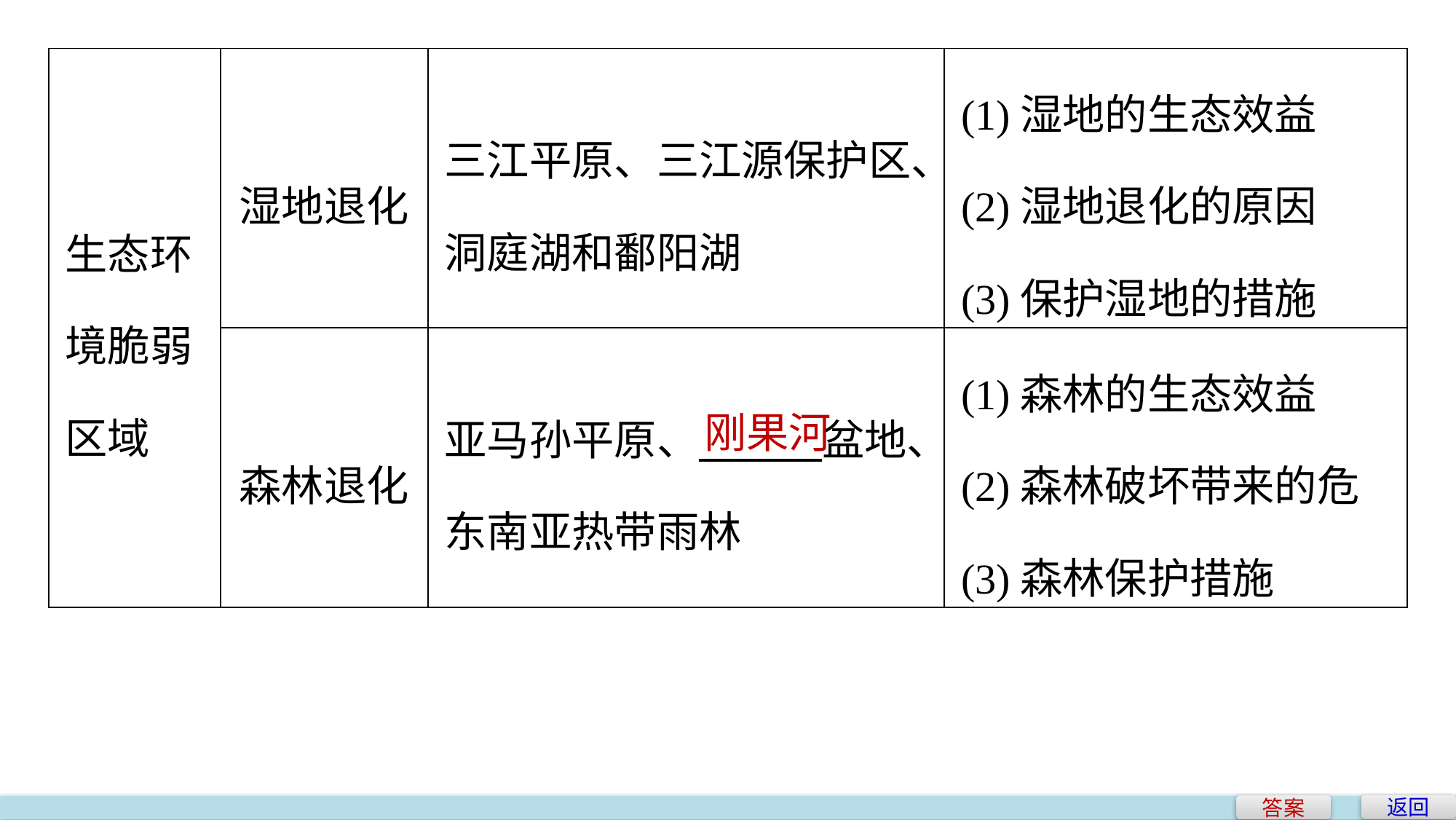

| 生态环境脆弱 区域 | 湿地退化 | 三江平原、三江源保护区、洞庭湖和鄱阳湖 | (1)湿地的生态效益 (2)湿地退化的原因 (3)保护湿地的措施 |
| --- | --- | --- | --- |
|  | 森林退化 | 亚马孙平原、 盆地、东南亚热带雨林 | (1)森林的生态效益 (2)森林破坏带来的危 (3)森林保护措施 |
刚果河
返回
答案